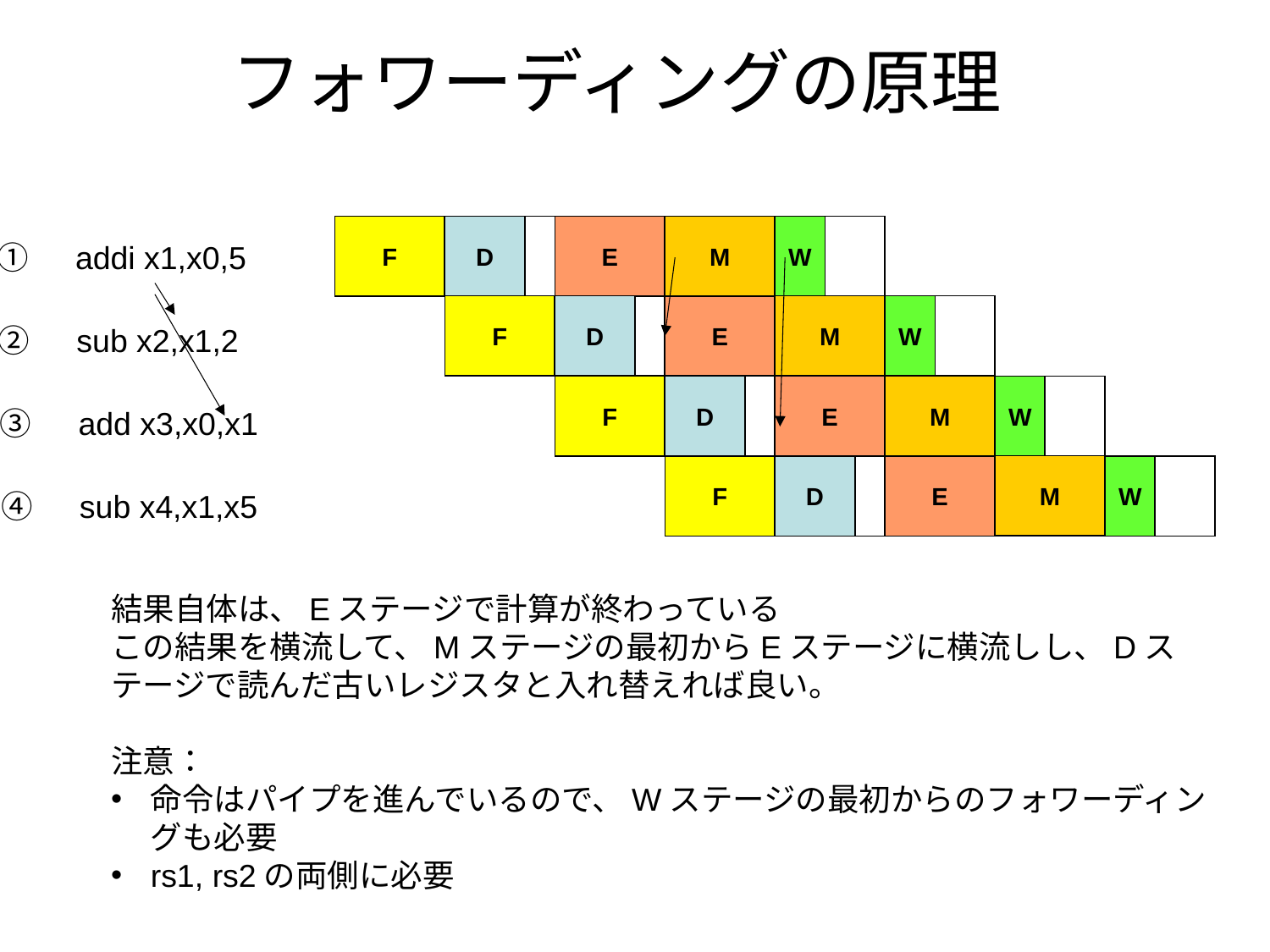

# フォワーディングの原理
F
D

E
M

W
①　addi x1,x0,5
F
D

E
M

W
②　sub x2,x1,2
M
F
D

E

W
③　add x3,x0,x1
M
F
D

E

W
④　sub x4,x1,x5
結果自体は、Eステージで計算が終わっている
この結果を横流して、Mステージの最初からEステージに横流しし、Dステージで読んだ古いレジスタと入れ替えれば良い。

注意：
命令はパイプを進んでいるので、Wステージの最初からのフォワーディングも必要
rs1, rs2の両側に必要